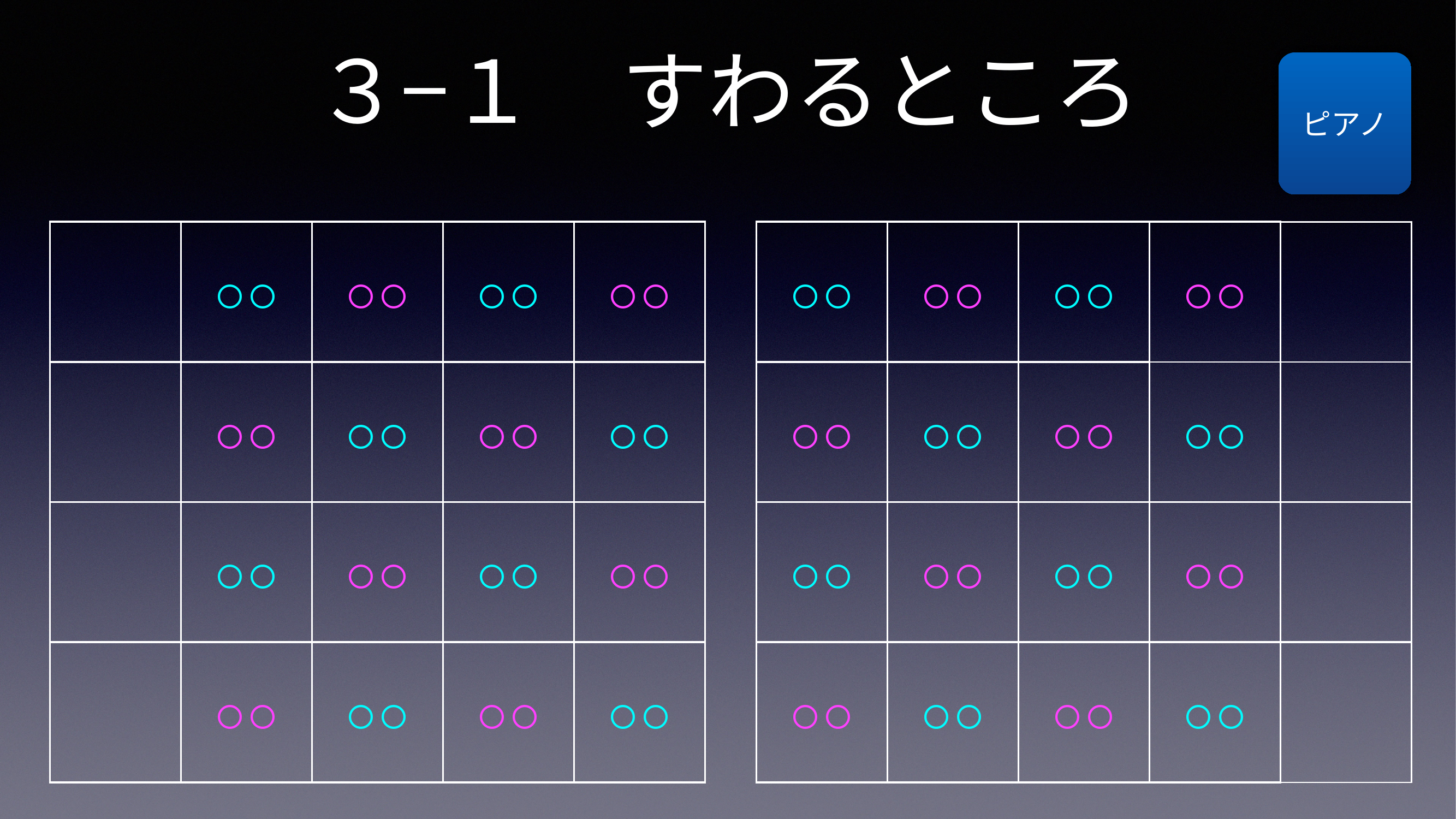

# ３−１　すわるところ
ピアノ
|  | ○○ | ○○ | ○○ | ○○ |
| --- | --- | --- | --- | --- |
|  | ○○ | ○○ | ○○ | ○○ |
|  | ○○ | ○○ | ○○ | ○○ |
|  | ○○ | ○○ | ○○ | ○○ |
| ○○ | ○○ | ○○ | ○○ |  |
| --- | --- | --- | --- | --- |
| ○○ | ○○ | ○○ | ○○ |  |
| ○○ | ○○ | ○○ | ○○ |  |
| ○○ | ○○ | ○○ | ○○ |  |